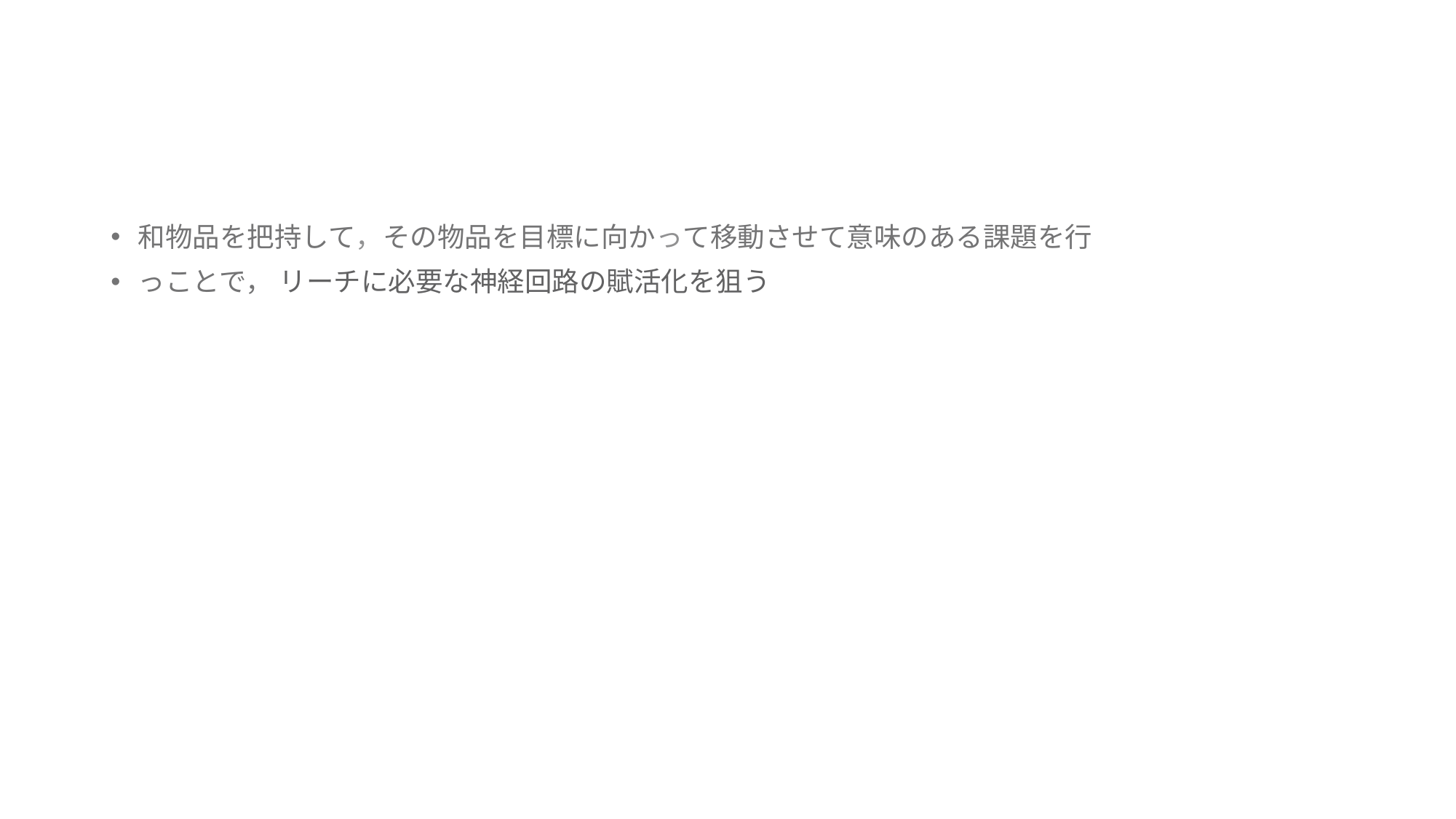

#
和物品を把持して，その物品を目標に向かって移動させて意味のある課題を行
っことで， リーチに必要な神経回路の賦活化を狙う